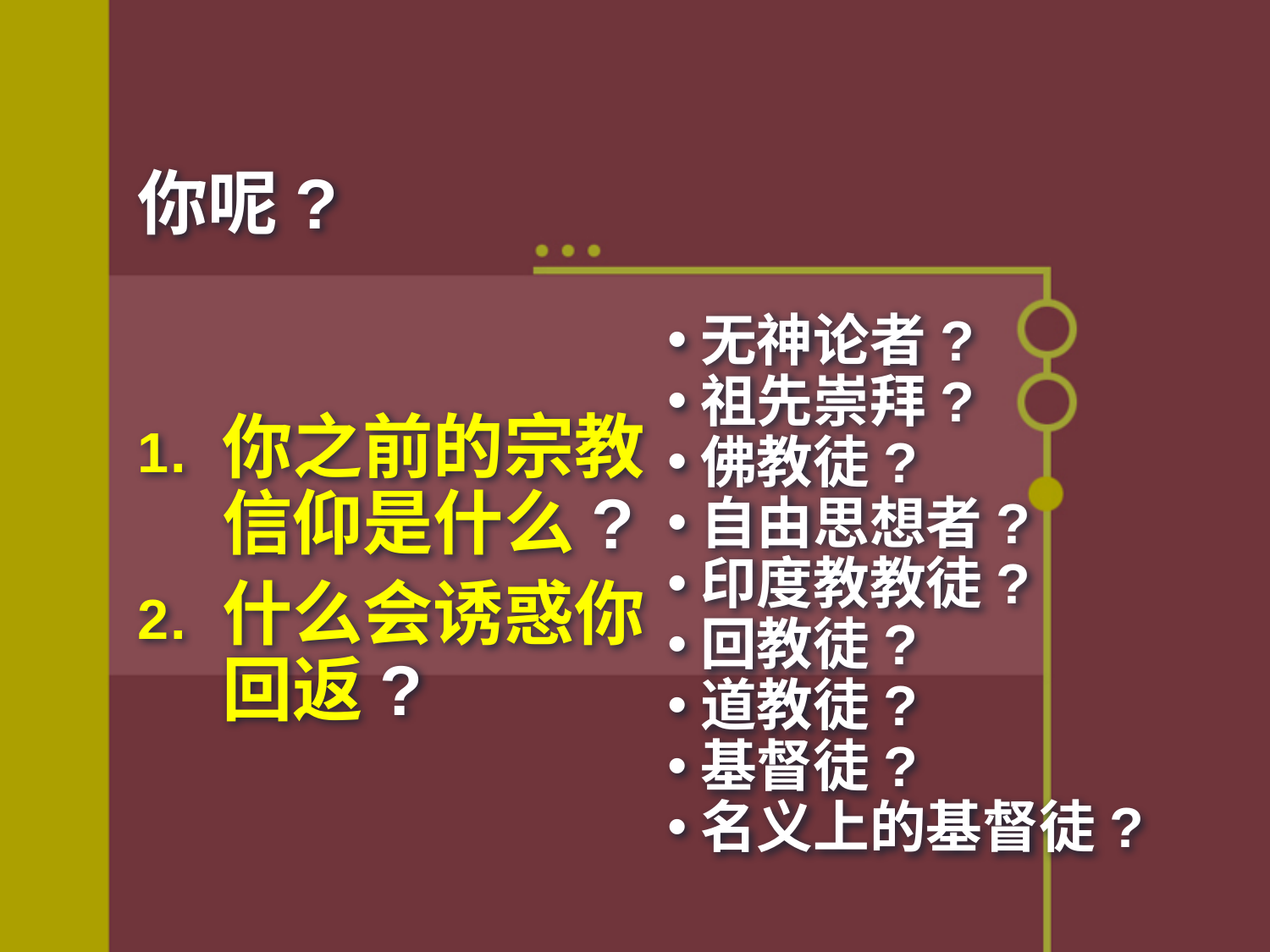

NTS 266t
# 你呢?
无神论者?
祖先崇拜?
佛教徒?
自由思想者?
印度教教徒?
回教徒?
道教徒?
基督徒?
名义上的基督徒?
你之前的宗教信仰是什么?
什么会诱惑你回返?